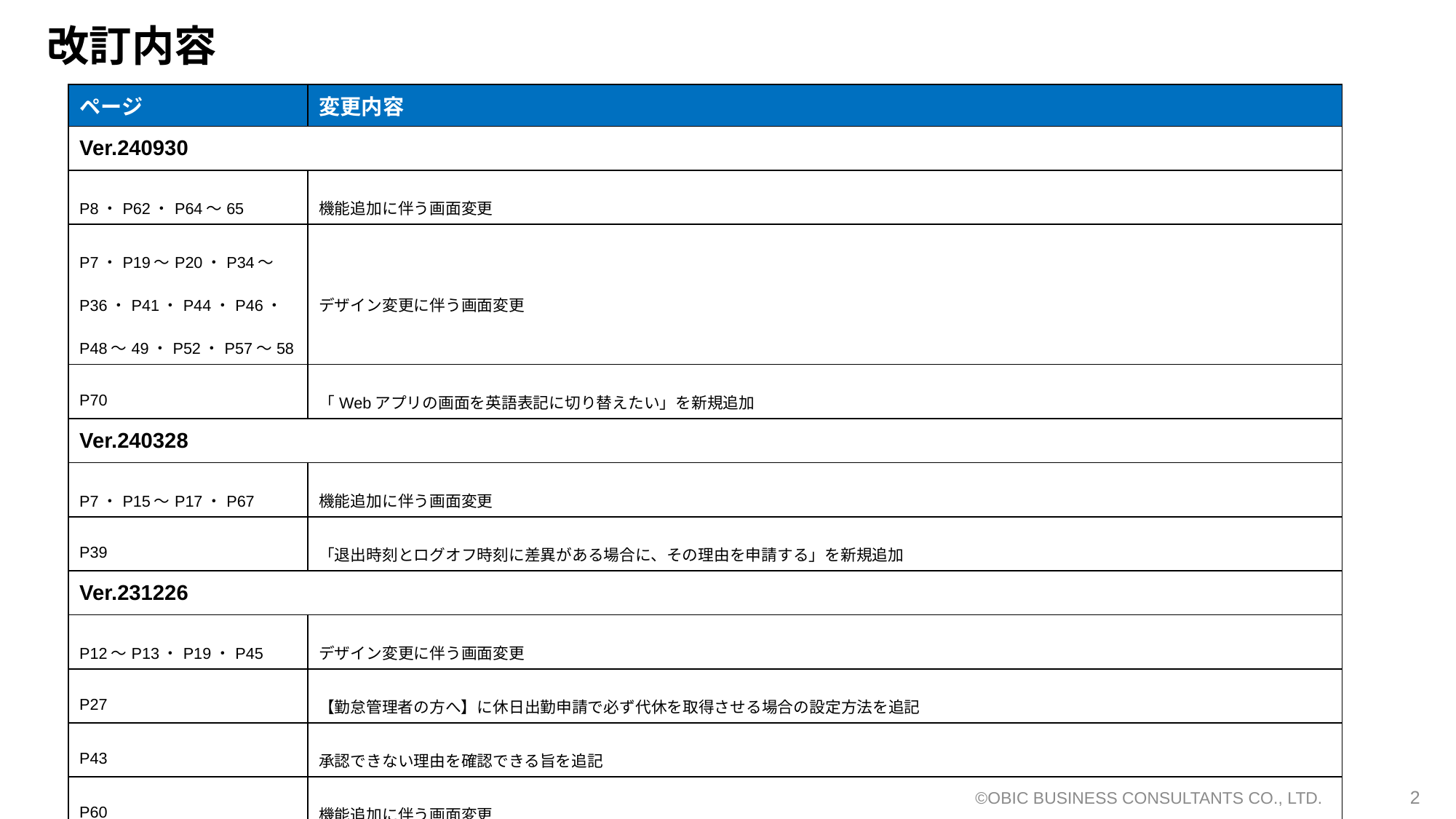

# 改訂内容
| ページ | 変更内容 |
| --- | --- |
| Ver.240930 |  |
| P8・P62・P64～65 | 機能追加に伴う画面変更 |
| P7・P19～P20・P34～P36・P41・P44・P46・P48～49・P52・P57～58 | デザイン変更に伴う画面変更 |
| P70 | 「Webアプリの画面を英語表記に切り替えたい」を新規追加 |
| Ver.240328 |  |
| P7・P15～P17・P67 | 機能追加に伴う画面変更 |
| P39 | 「退出時刻とログオフ時刻に差異がある場合に、その理由を申請する」を新規追加 |
| Ver.231226 |  |
| P12～P13・P19・P45 | デザイン変更に伴う画面変更 |
| P27 | 【勤怠管理者の方へ】に休日出勤申請で必ず代休を取得させる場合の設定方法を追記 |
| P43 | 承認できない理由を確認できる旨を追記 |
| P60 | 機能追加に伴う画面変更 |

©OBIC BUSINESS CONSULTANTS CO., LTD.
2